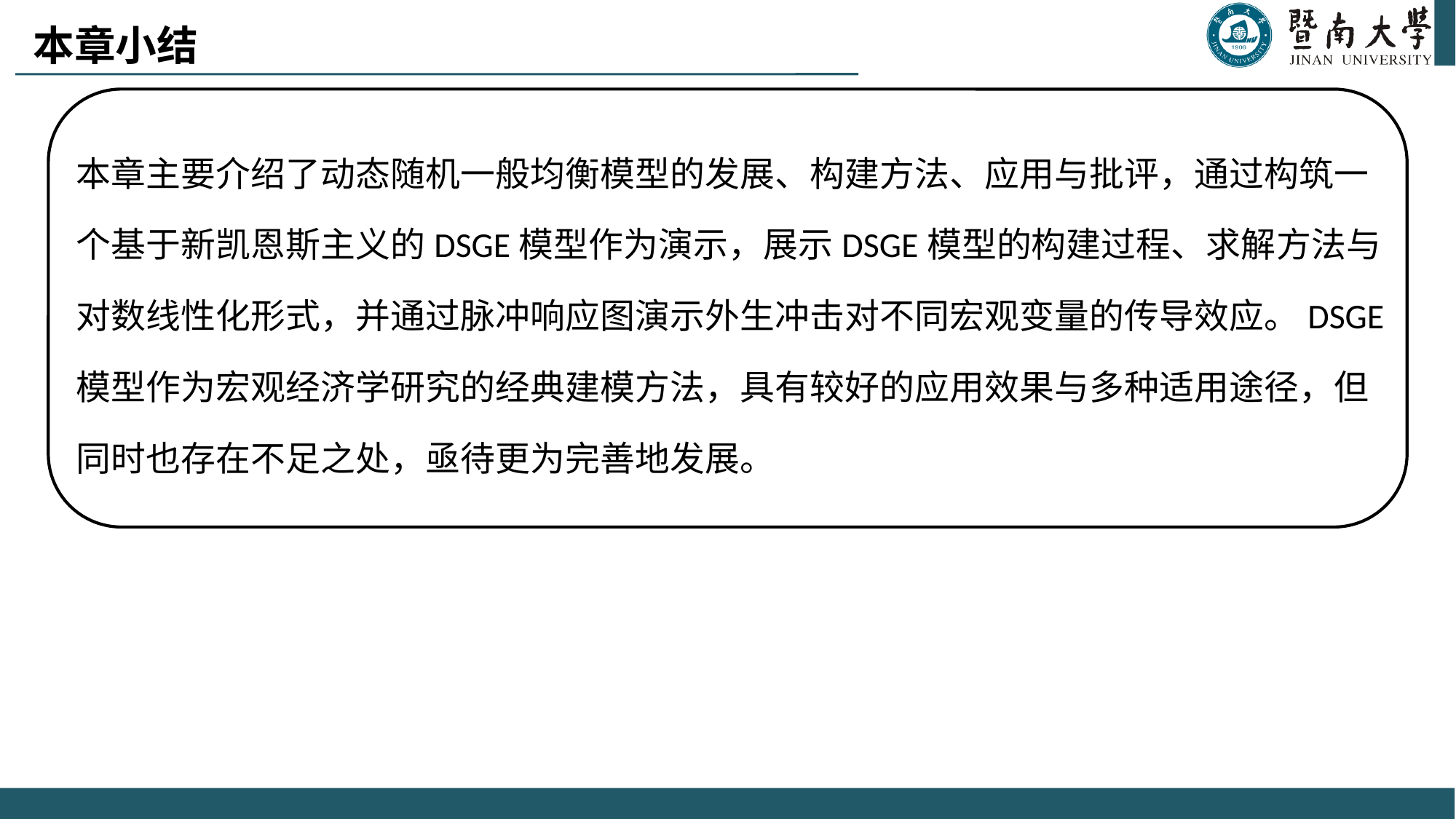

本章小结

本章主要介绍了动态随机一般均衡模型的发展、构建方法、应用与批评，通过构筑一个基于新凯恩斯主义的DSGE模型作为演示，展示DSGE模型的构建过程、求解方法与对数线性化形式，并通过脉冲响应图演示外生冲击对不同宏观变量的传导效应。DSGE模型作为宏观经济学研究的经典建模方法，具有较好的应用效果与多种适用途径，但同时也存在不足之处，亟待更为完善地发展。